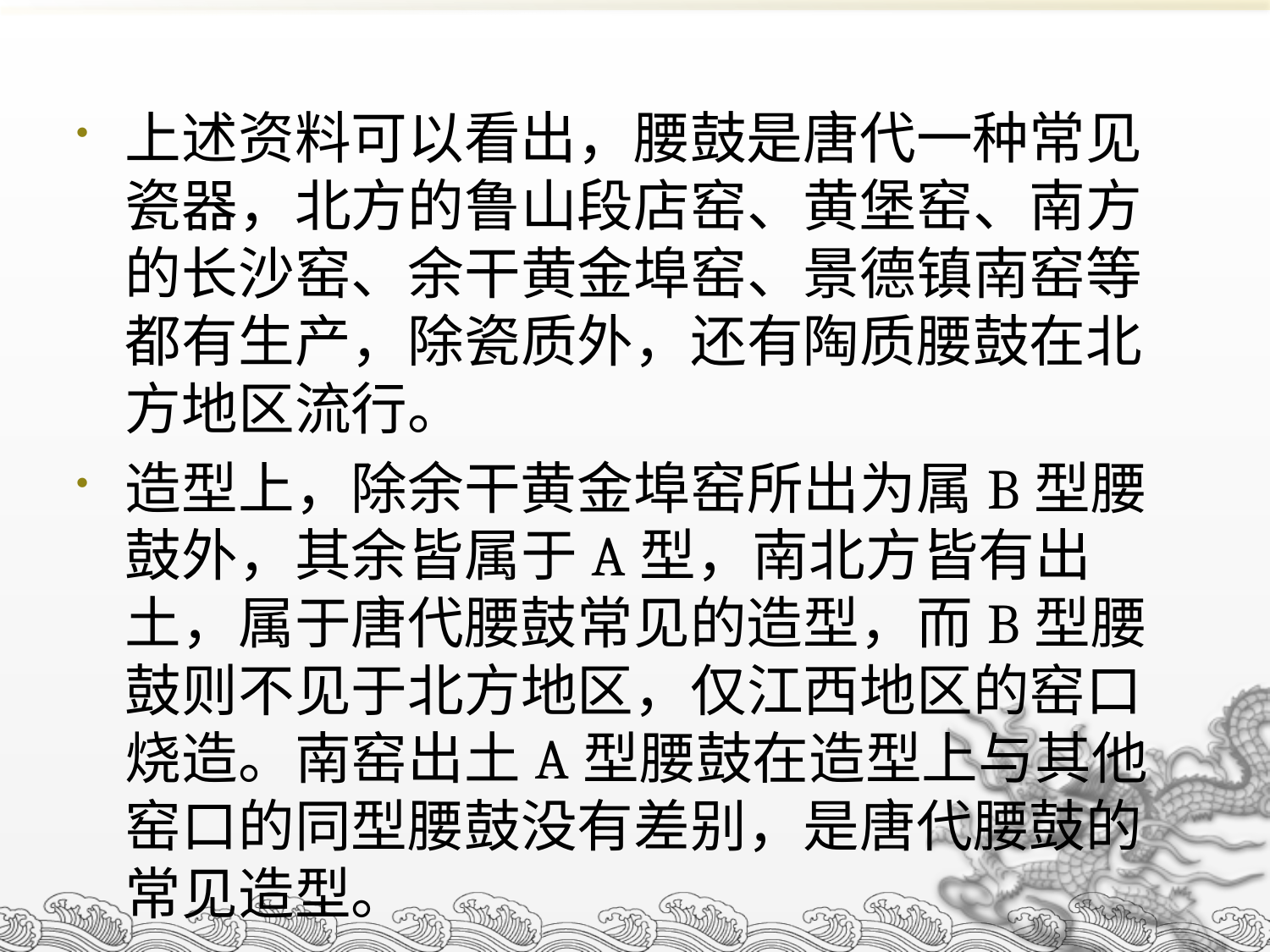

#
上述资料可以看出，腰鼓是唐代一种常见瓷器，北方的鲁山段店窑、黄堡窑、南方的长沙窑、余干黄金埠窑、景德镇南窑等都有生产，除瓷质外，还有陶质腰鼓在北方地区流行。
造型上，除余干黄金埠窑所出为属B型腰鼓外，其余皆属于A型，南北方皆有出土，属于唐代腰鼓常见的造型，而B型腰鼓则不见于北方地区，仅江西地区的窑口烧造。南窑出土A型腰鼓在造型上与其他窑口的同型腰鼓没有差别，是唐代腰鼓的常见造型。